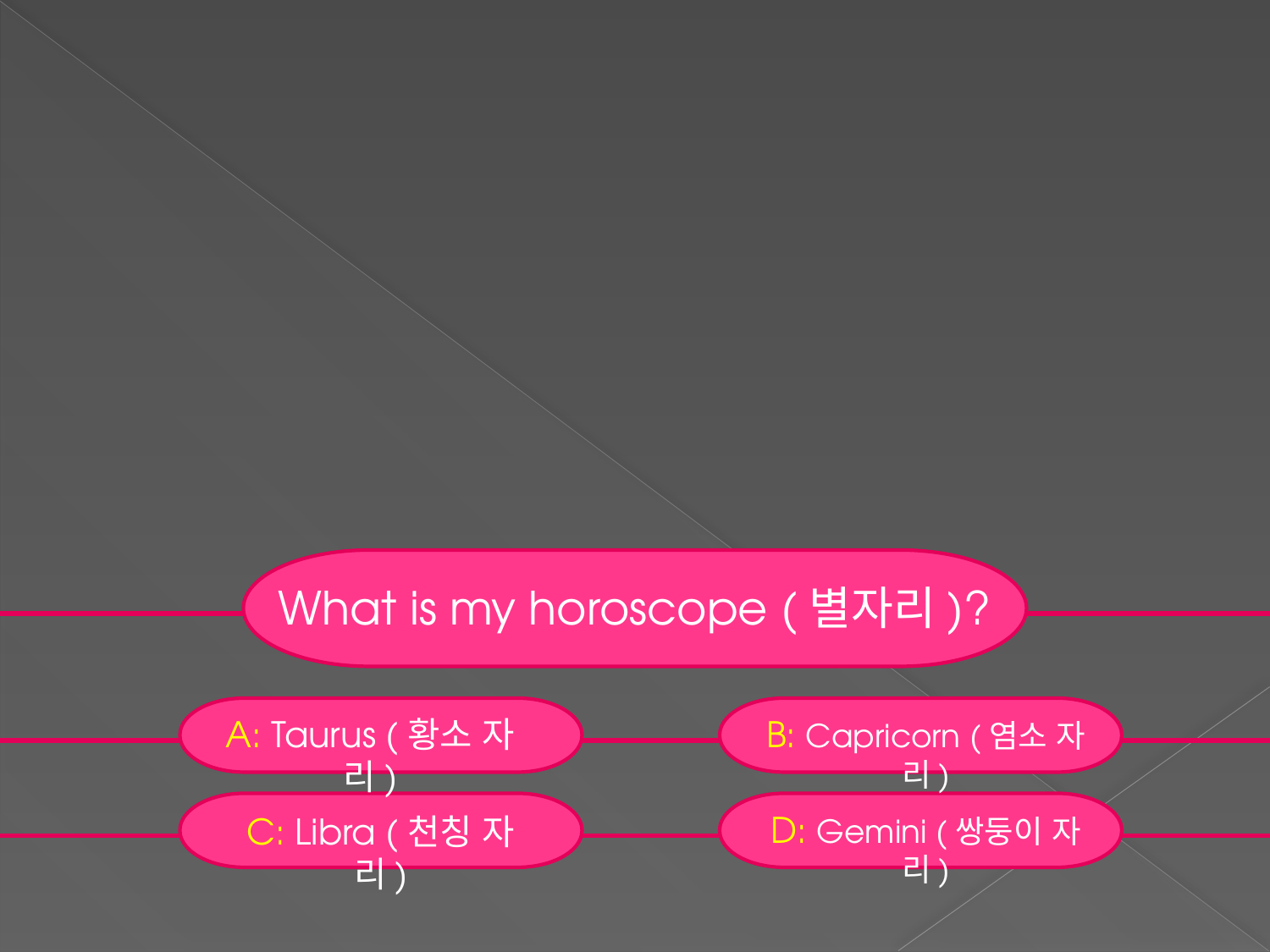

What is my horoscope (별자리)?

A: Taurus (황소 자리)
B: Capricorn (염소 자리)

D: Gemini (쌍둥이 자리)
C: Libra (천칭 자리)